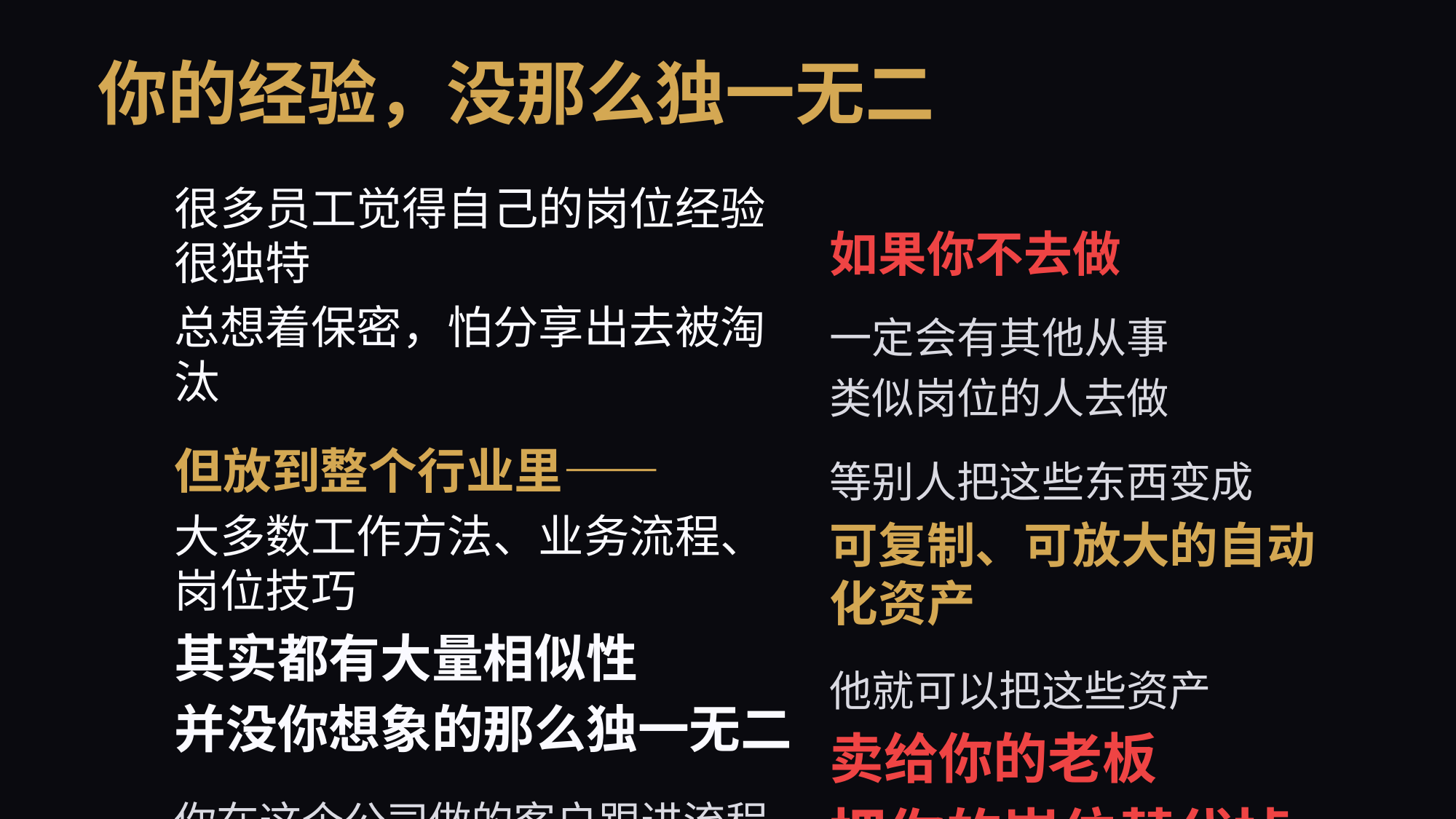

你的经验，没那么独一无二
很多员工觉得自己的岗位经验很独特
总想着保密，怕分享出去被淘汰

但放到整个行业里——
大多数工作方法、业务流程、岗位技巧
其实都有大量相似性
并没你想象的那么独一无二

你在这个公司做的客户跟进流程
和同行公司做的，能有80%不一样吗？
没有。
如果你不去做

一定会有其他从事
类似岗位的人去做

等别人把这些东西变成
可复制、可放大的自动化资产

他就可以把这些资产
卖给你的老板
把你的岗位替代掉